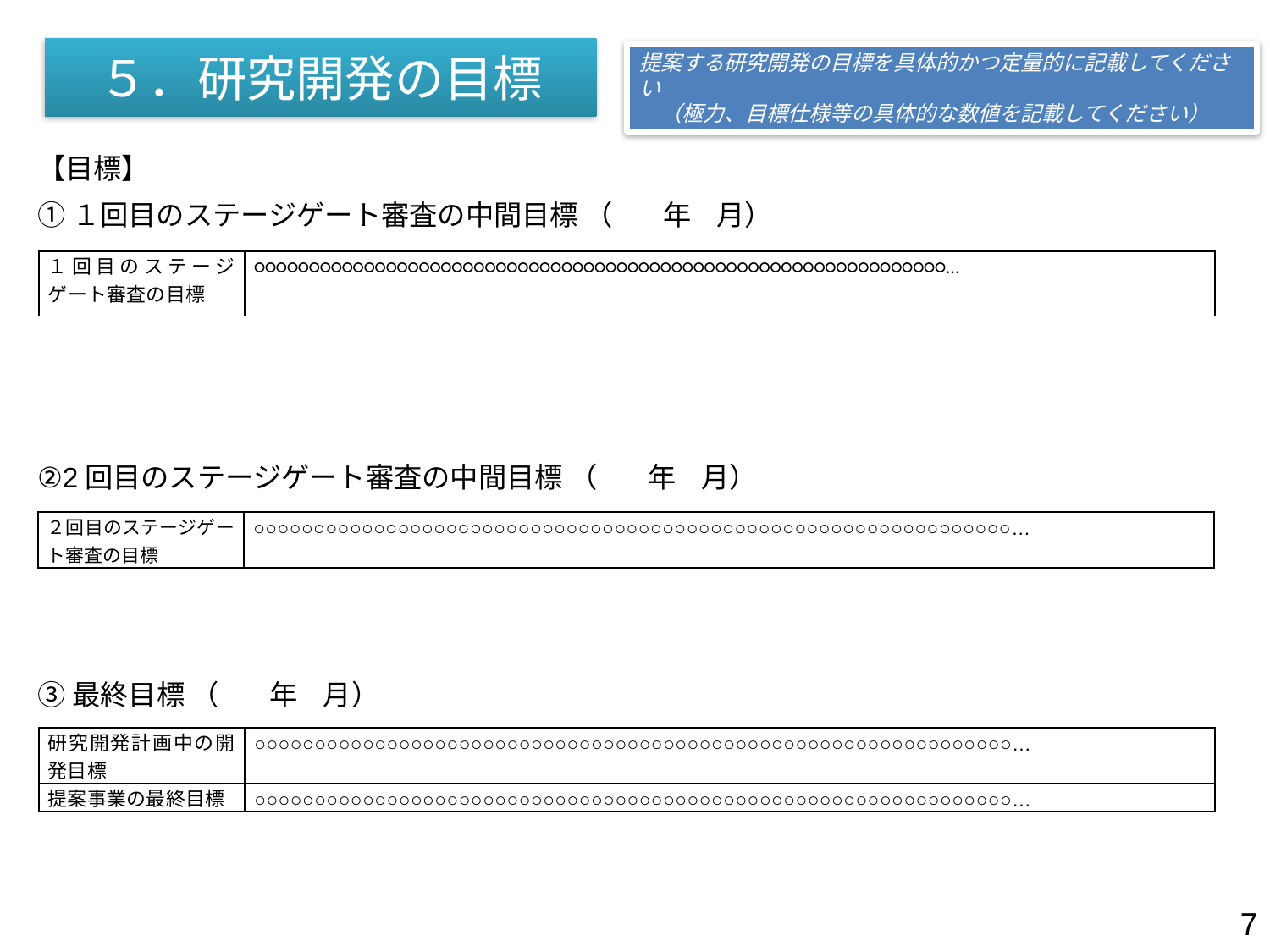

# ５．研究開発の目標
提案する研究開発の目標を具体的かつ定量的に記載してください
　（極力、目標仕様等の具体的な数値を記載してください）
【目標】
①１回目のステージゲート審査の中間目標 （        年    月）
| １回目のステージゲート審査の目標 | ○○○○○○○○○○○○○○○○○○○○○○○○○○○○○○○○○○○○○○○○○○○○○○○○○○○○○○○○○○○○○○○… |
| --- | --- |
②2回目のステージゲート審査の中間目標 （        年    月）
| ２回目のステージゲート審査の目標 | ○○○○○○○○○○○○○○○○○○○○○○○○○○○○○○○○○○○○○○○○○○○○○○○○○○○○○○○○○○○○○○○… |
| --- | --- |
③最終目標 （        年    月）
| 研究開発計画中の開発目標 | ○○○○○○○○○○○○○○○○○○○○○○○○○○○○○○○○○○○○○○○○○○○○○○○○○○○○○○○○○○○○○○○… |
| --- | --- |
| 提案事業の最終目標 | ○○○○○○○○○○○○○○○○○○○○○○○○○○○○○○○○○○○○○○○○○○○○○○○○○○○○○○○○○○○○○○○… |
7